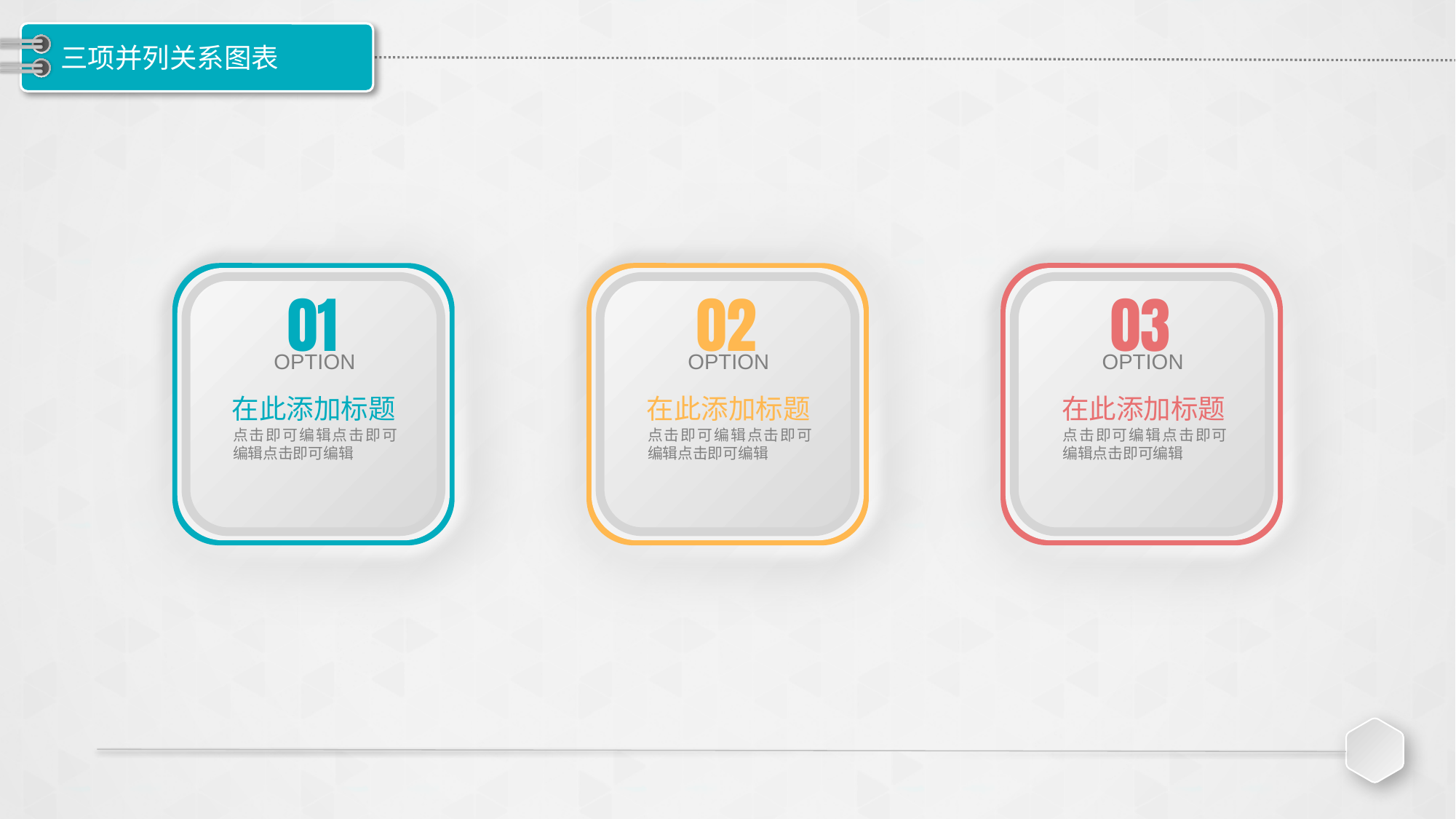

# 三项并列关系图表

01
OPTION
02
OPTION
03
OPTION
在此添加标题
点击即可编辑点击即可编辑点击即可编辑
在此添加标题
点击即可编辑点击即可编辑点击即可编辑
在此添加标题
点击即可编辑点击即可编辑点击即可编辑
41